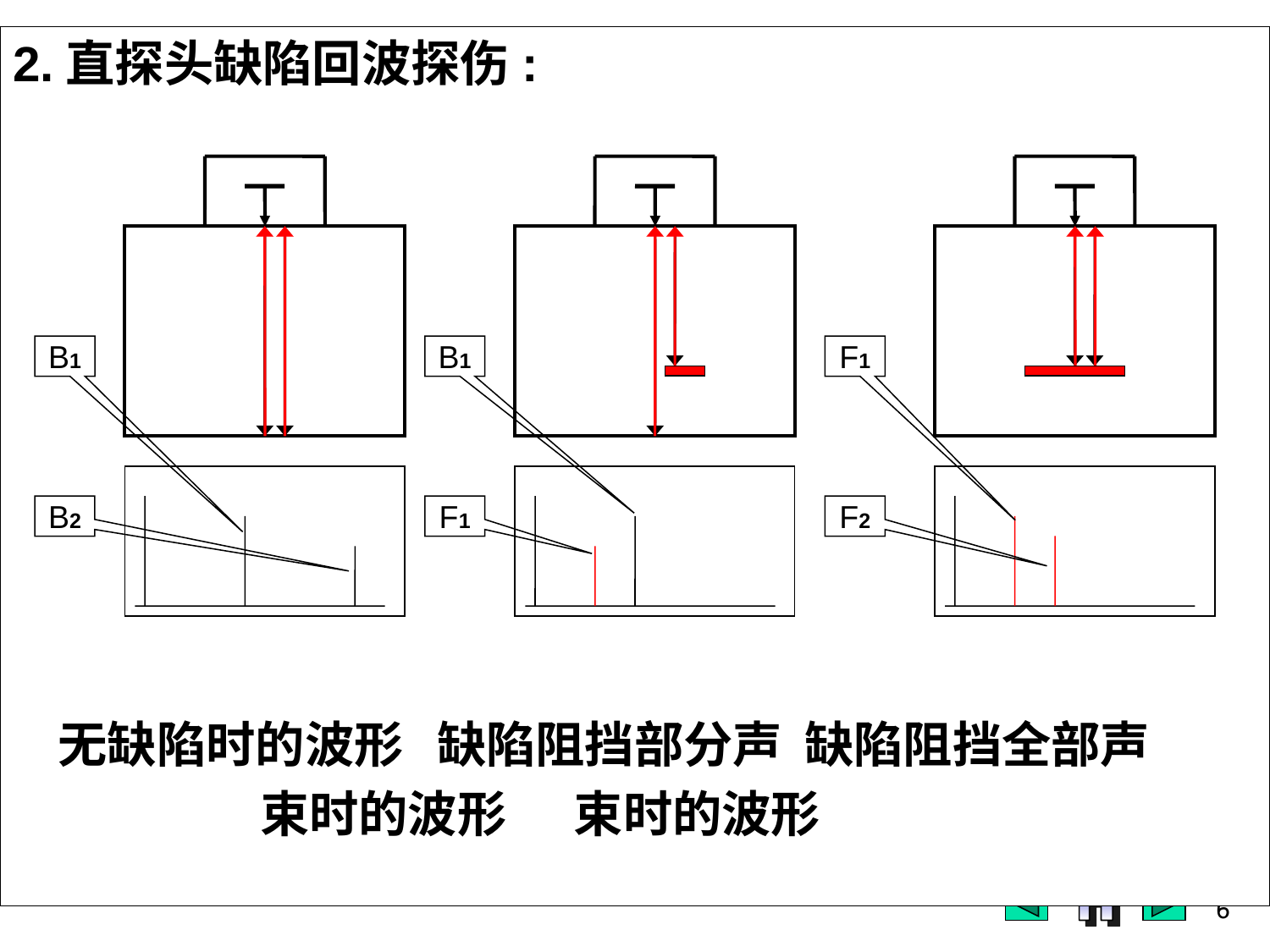

2.直探头缺陷回波探伤:

   无缺陷时的波形   缺陷阻挡部分声  缺陷阻挡全部声
                     束时的波形      束时的波形
#

B1
B1
F1

B2

F1

F2

6